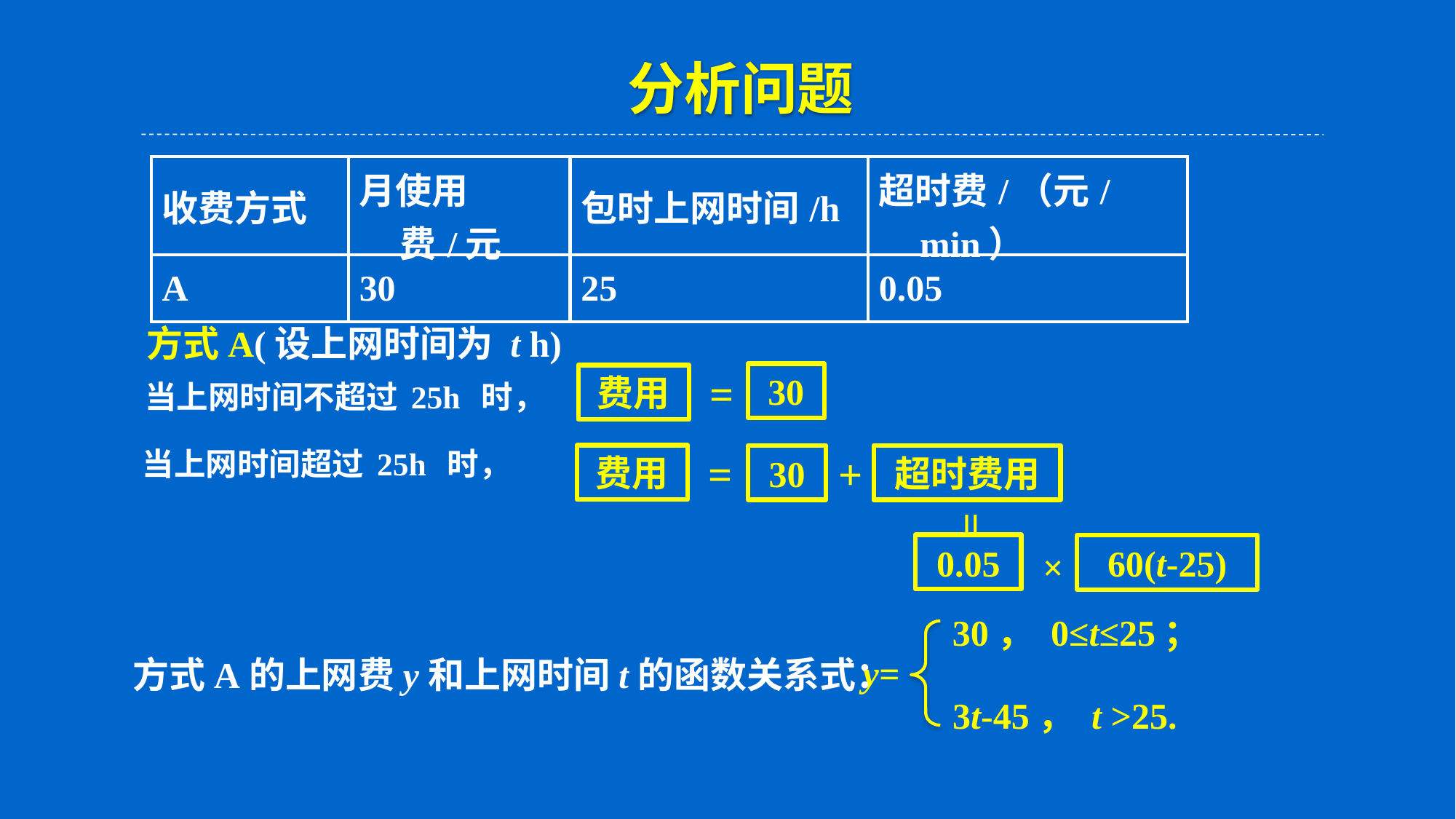

分析问题

| 收费方式 | 月使用费/元 | 包时上网时间/h | 超时费/（元/min） |
| --- | --- | --- | --- |
| A | 30 | 25 | 0.05 |
方式A(设上网时间为 t h)

=
30
费用
当上网时间不超过25h 时，
当上网时间超过25h 时，
+
超时费用
=
费用
30
=
0.05
60(t-25)
×
30， 0≤t≤25；

3t-45， t >25.
y=
方式A的上网费y和上网时间t的函数关系式：